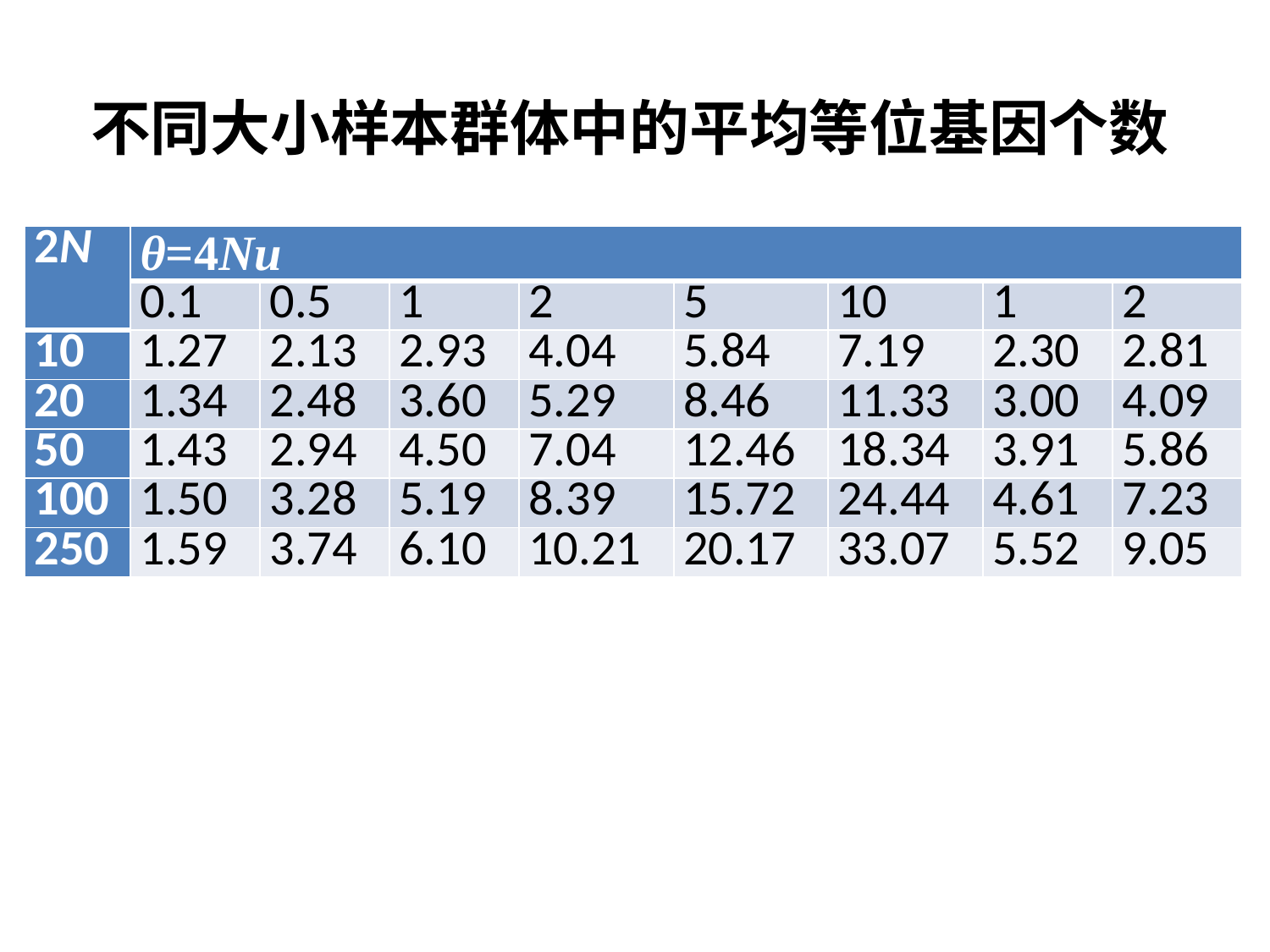

# 不同大小样本群体中的平均等位基因个数
| 2N | θ=4Nu |  |  |  |  |  |  |  |
| --- | --- | --- | --- | --- | --- | --- | --- | --- |
|  | 0.1 | 0.5 | 1 | 2 | 5 | 10 | 1 | 2 |
| 10 | 1.27 | 2.13 | 2.93 | 4.04 | 5.84 | 7.19 | 2.30 | 2.81 |
| 20 | 1.34 | 2.48 | 3.60 | 5.29 | 8.46 | 11.33 | 3.00 | 4.09 |
| 50 | 1.43 | 2.94 | 4.50 | 7.04 | 12.46 | 18.34 | 3.91 | 5.86 |
| 100 | 1.50 | 3.28 | 5.19 | 8.39 | 15.72 | 24.44 | 4.61 | 7.23 |
| 250 | 1.59 | 3.74 | 6.10 | 10.21 | 20.17 | 33.07 | 5.52 | 9.05 |